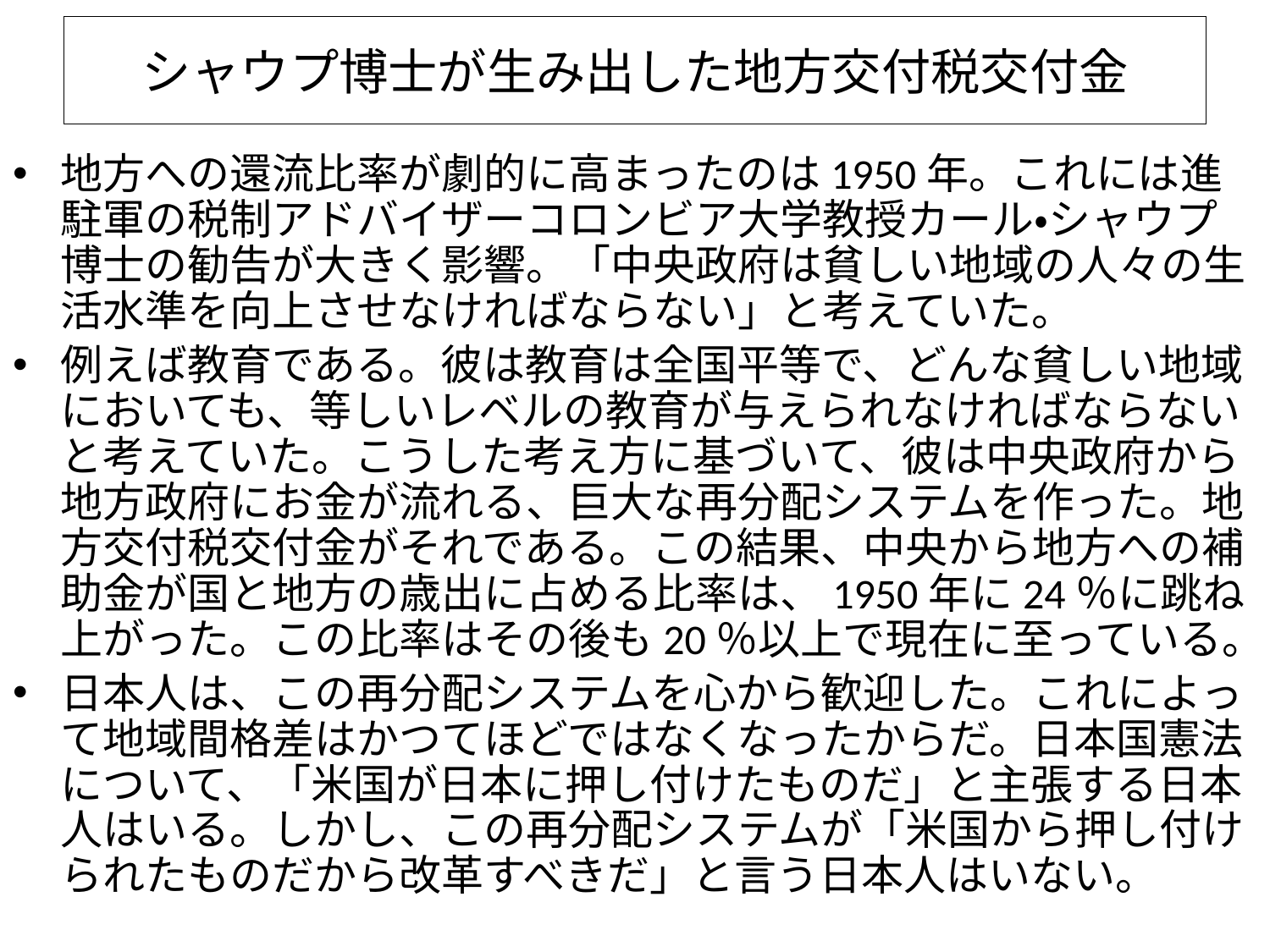

# シャウプ博士が生み出した地方交付税交付金
地方への還流比率が劇的に高まったのは1950年。これには進駐軍の税制アドバイザーコロンビア大学教授カール・シャウプ博士の勧告が大きく影響。「中央政府は貧しい地域の人々の生活水準を向上させなければならない」と考えていた。
例えば教育である。彼は教育は全国平等で、どんな貧しい地域においても、等しいレベルの教育が与えられなければならないと考えていた。こうした考え方に基づいて、彼は中央政府から地方政府にお金が流れる、巨大な再分配システムを作った。地方交付税交付金がそれである。この結果、中央から地方への補助金が国と地方の歳出に占める比率は、1950年に24％に跳ね上がった。この比率はその後も20％以上で現在に至っている。
日本人は、この再分配システムを心から歓迎した。これによって地域間格差はかつてほどではなくなったからだ。日本国憲法について、「米国が日本に押し付けたものだ」と主張する日本人はいる。しかし、この再分配システムが「米国から押し付けられたものだから改革すべきだ」と言う日本人はいない。